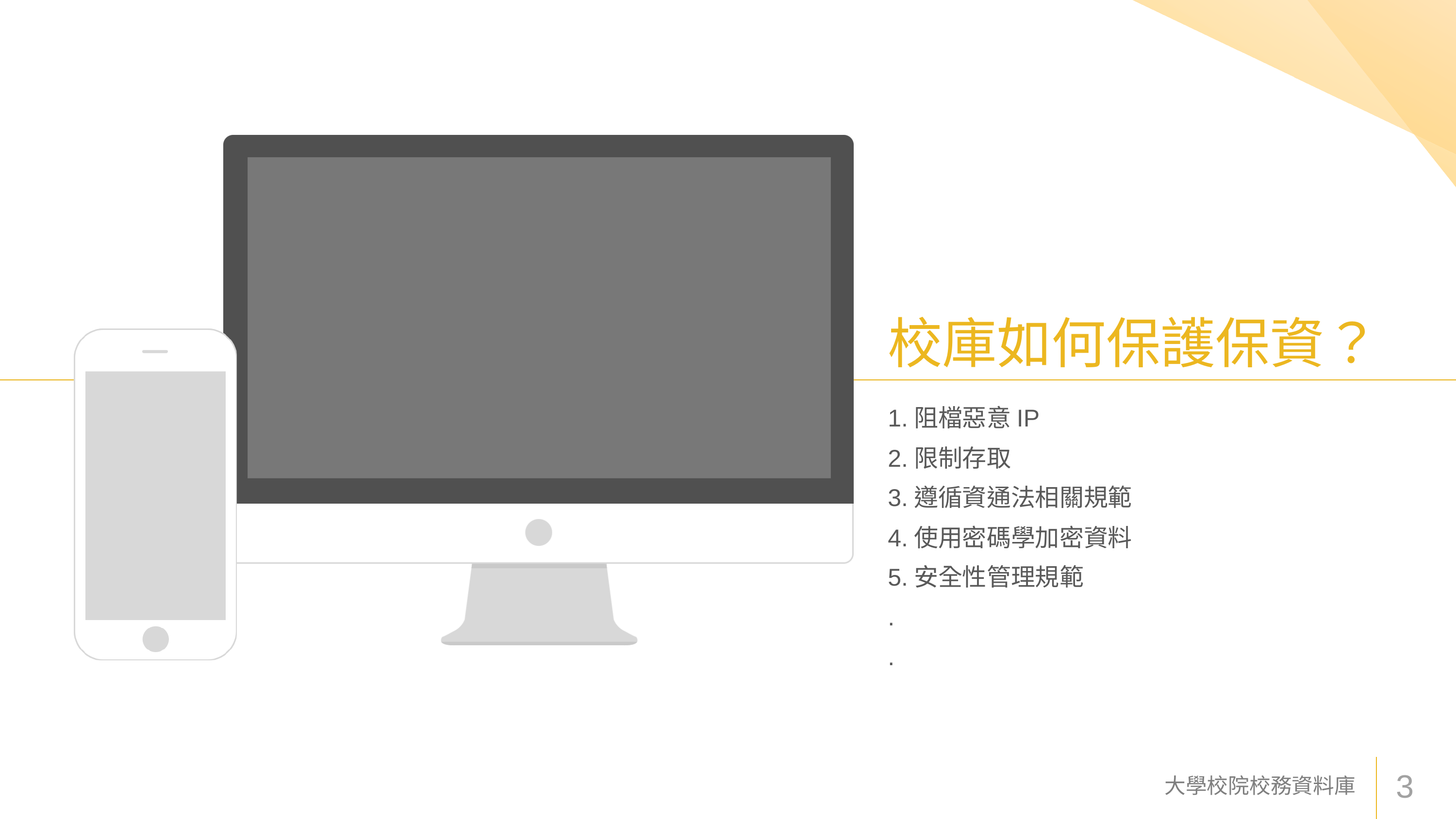

校庫如何保護保資？
1.阻檔惡意IP
2.限制存取
3.遵循資通法相關規範
4.使用密碼學加密資料
5.安全性管理規範
.
.
大學校院校務資料庫
3